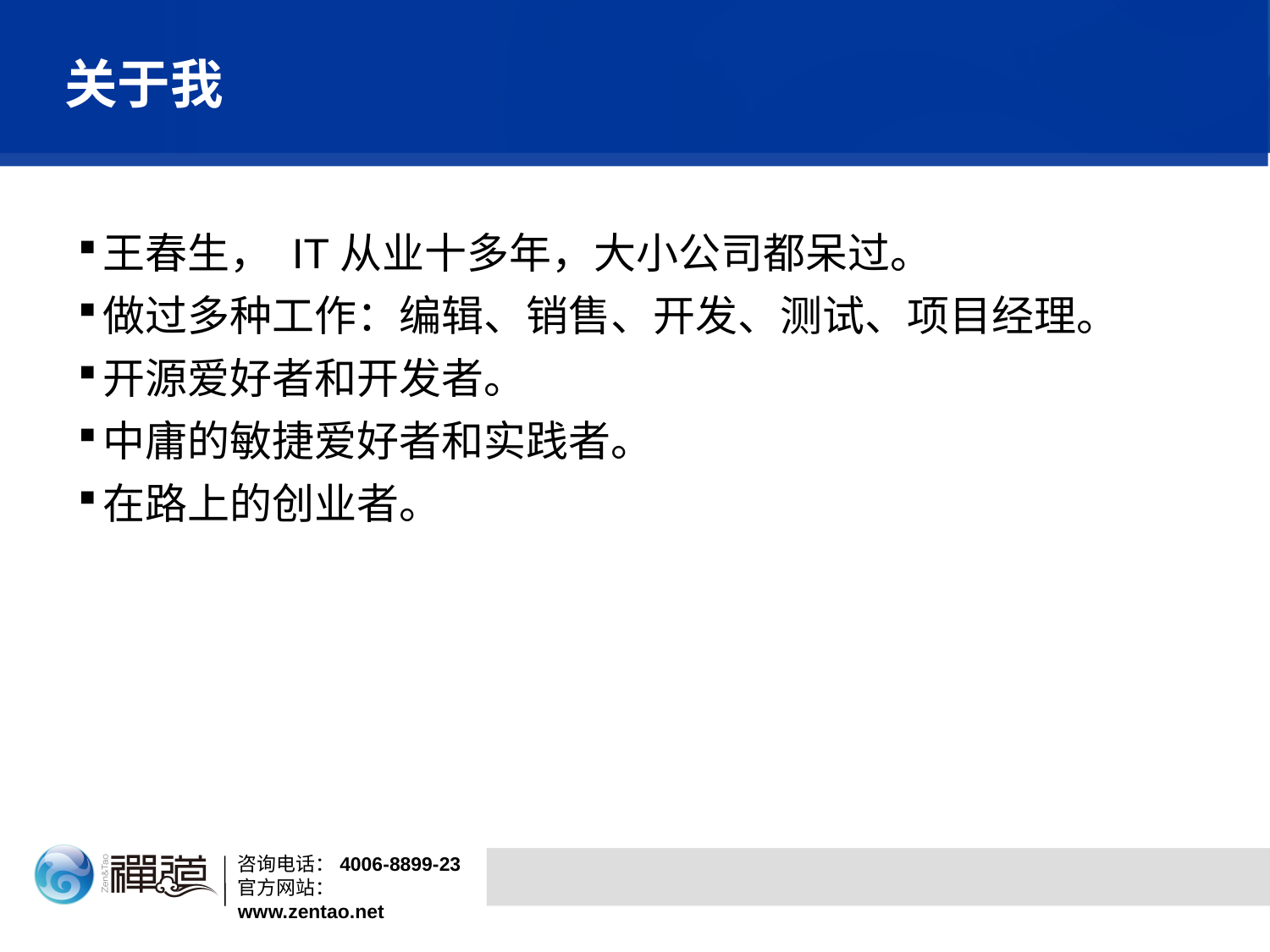

# 关于我
王春生， IT从业十多年，大小公司都呆过。
做过多种工作：编辑、销售、开发、测试、项目经理。
开源爱好者和开发者。
中庸的敏捷爱好者和实践者。
在路上的创业者。
咨询电话：4006-8899-23
官方网站：www.zentao.net